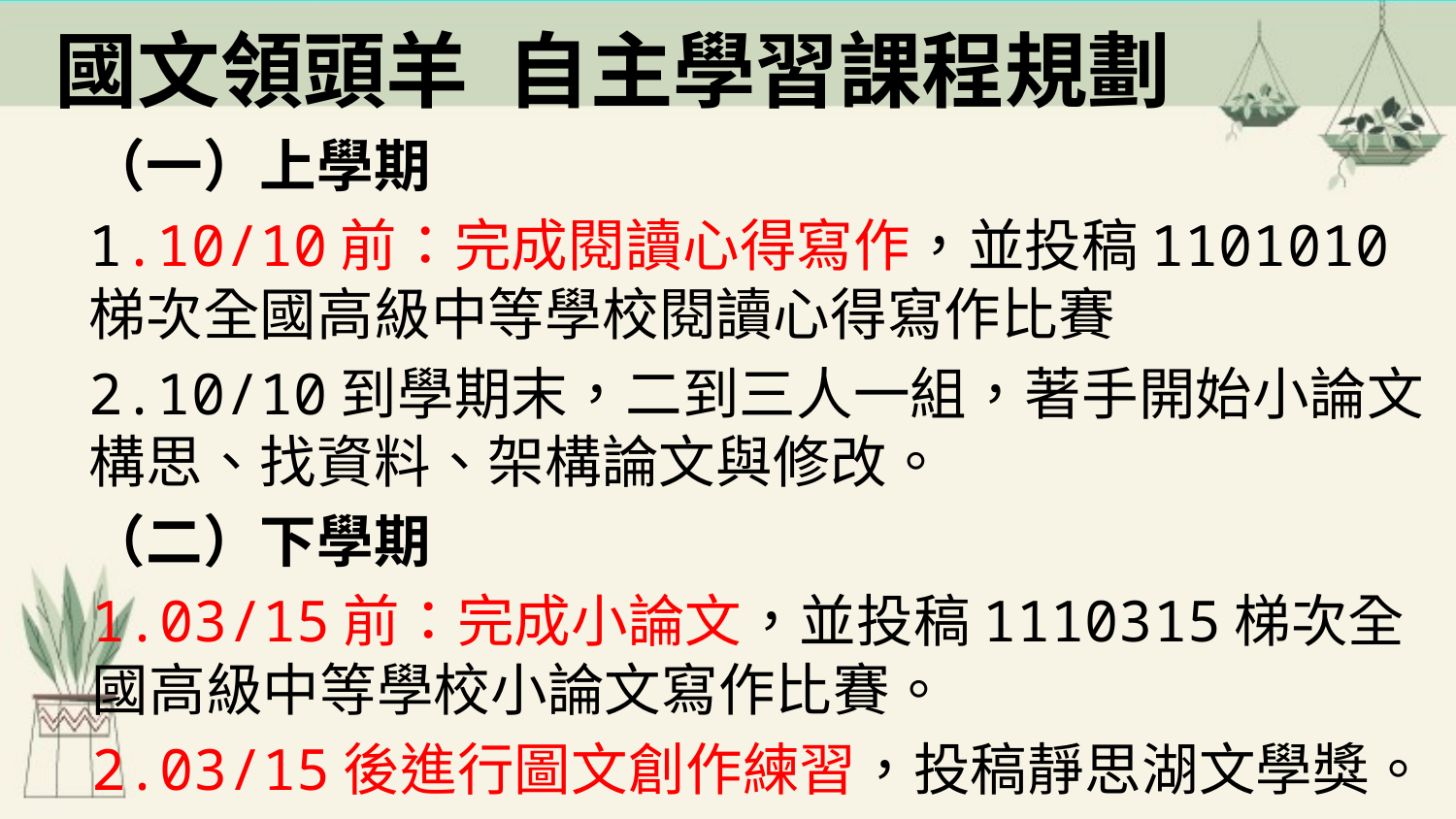

# 國文領頭羊  自主學習課程規劃
（一）上學期
1.10/10前：完成閱讀心得寫作，並投稿1101010梯次全國高級中等學校閱讀心得寫作比賽
2.10/10到學期末，二到三人一組，著手開始小論文構思、找資料、架構論文與修改。
（二）下學期
1.03/15前：完成小論文，並投稿1110315梯次全國高級中等學校小論文寫作比賽。
2.03/15後進行圖文創作練習，投稿靜思湖文學獎。